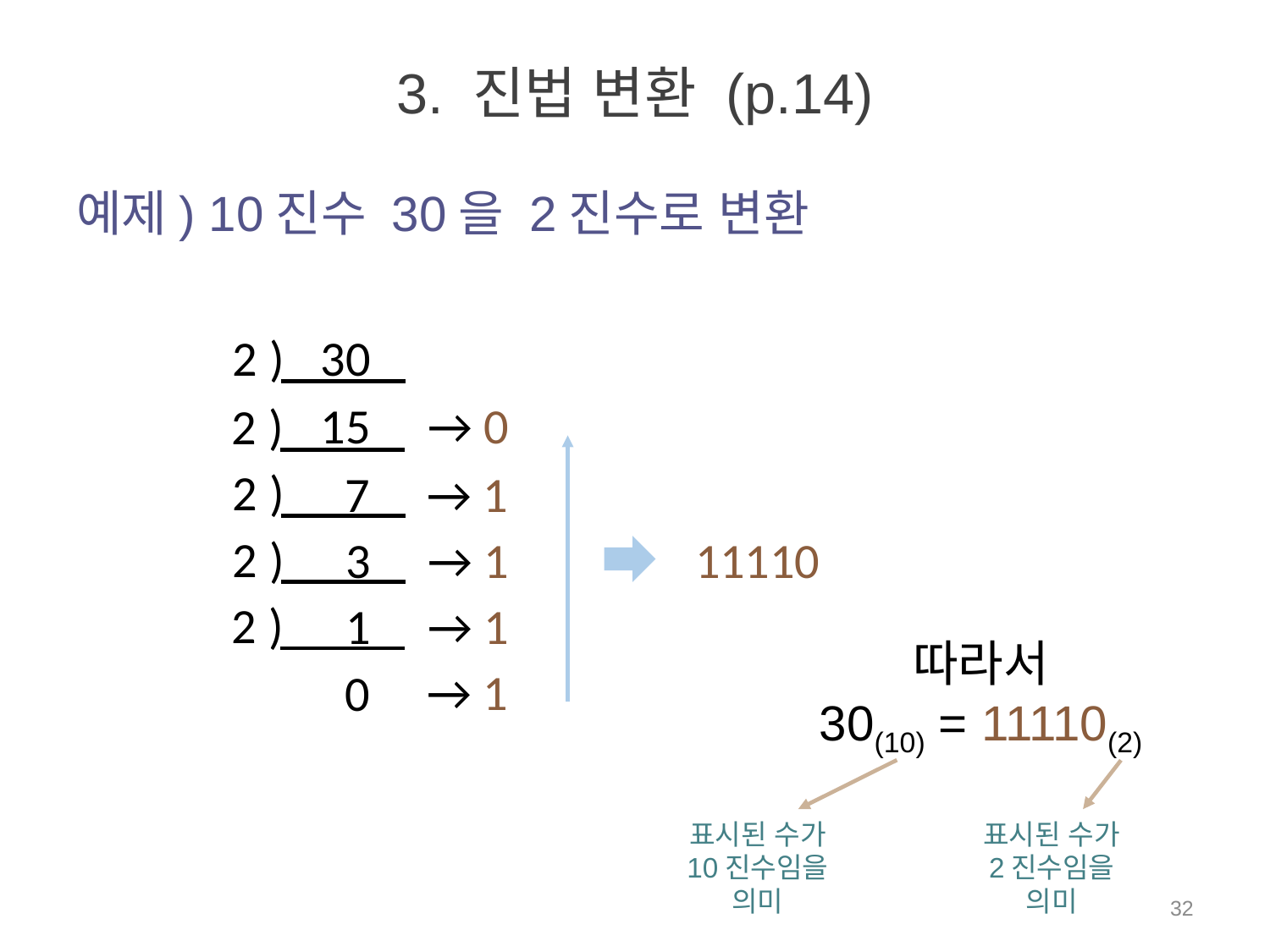

# 3. 진법 변환 (p.14)
예제) 10진수 30을 2진수로 변환
2
)
30
→ 0
15
2
)
→ 1
7
2
)
→ 1
3
2
)
→ 1
1
11110

2
)
→ 1
0
따라서
30(10) = 11110(2)
표시된 수가
10진수임을 의미
표시된 수가
2진수임을 의미
32